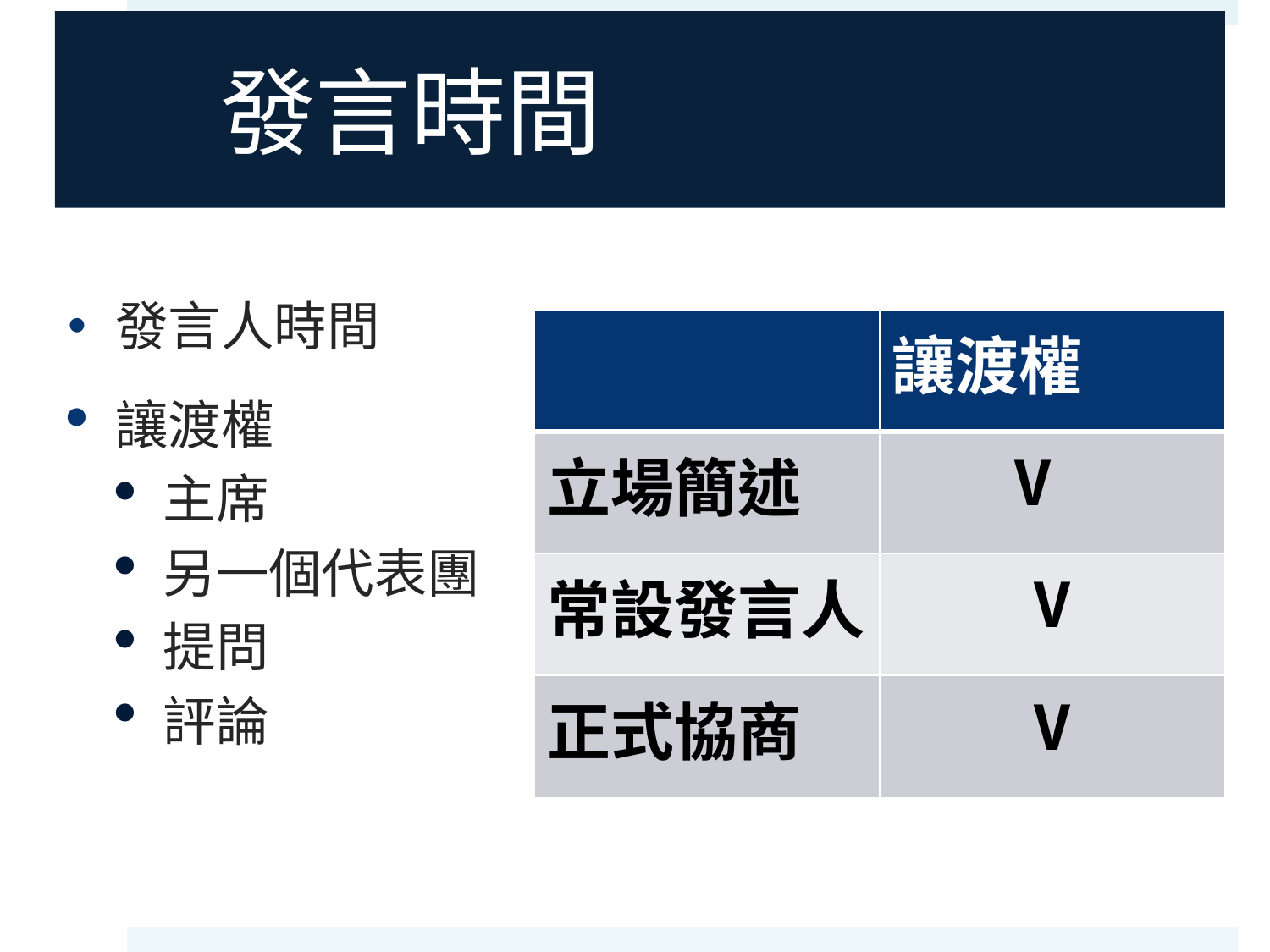

# 發言時間
發言人時間
讓渡權
主席
另一個代表團
提問
評論

|  | 讓渡權 |
| --- | --- |
| 立場簡述 | V |
| 常設發言人 | V |
| 正式協商 | V |